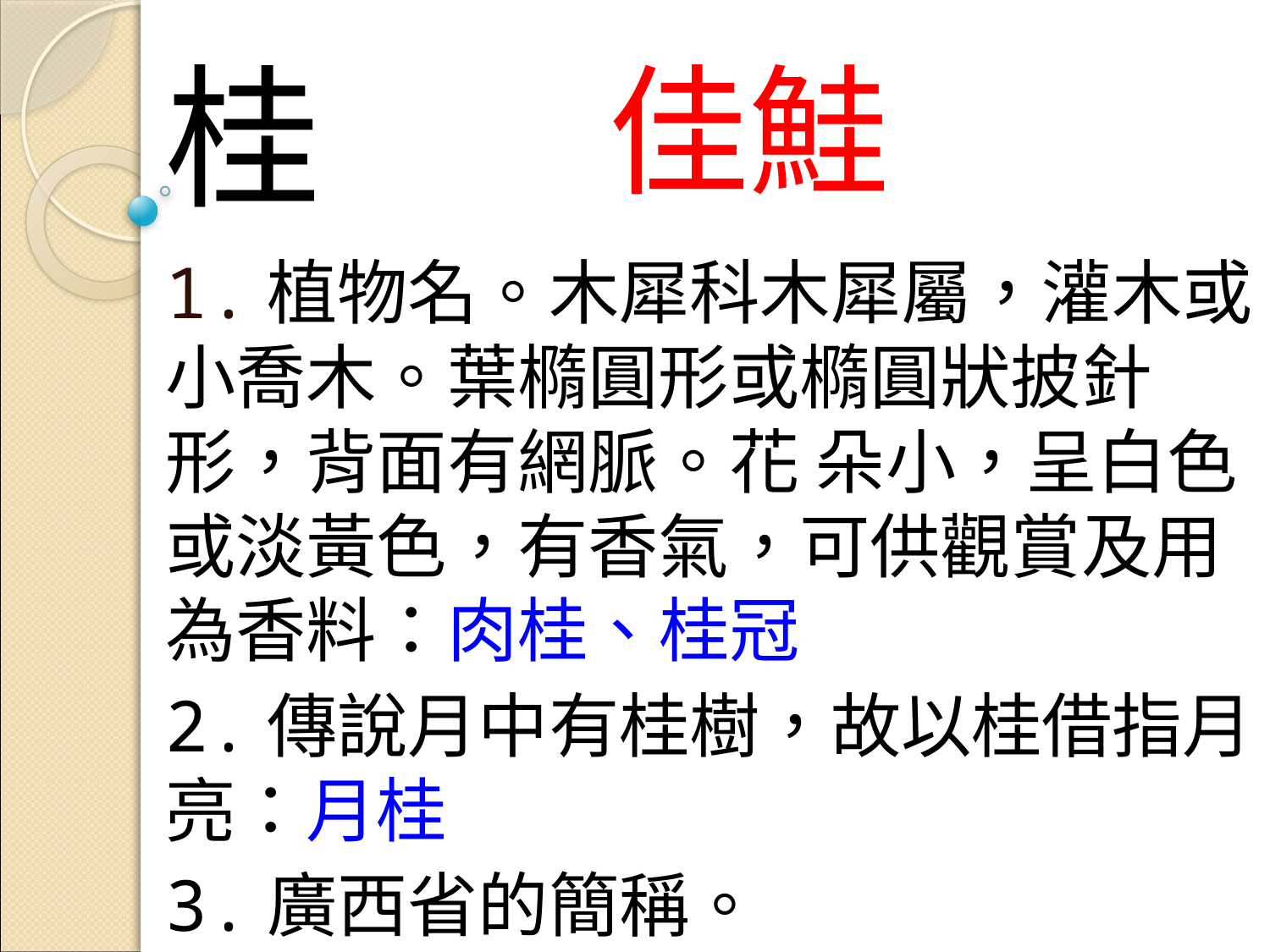

桂
# 佳鮭
1.植物名。木犀科木犀屬，灌木或小喬木。葉橢圓形或橢圓狀披針形，背面有網脈。花 朵小，呈白色或淡黃色，有香氣，可供觀賞及用為香料：肉桂、桂冠
2.傳說月中有桂樹，故以桂借指月亮：月桂
3.廣西省的簡稱。